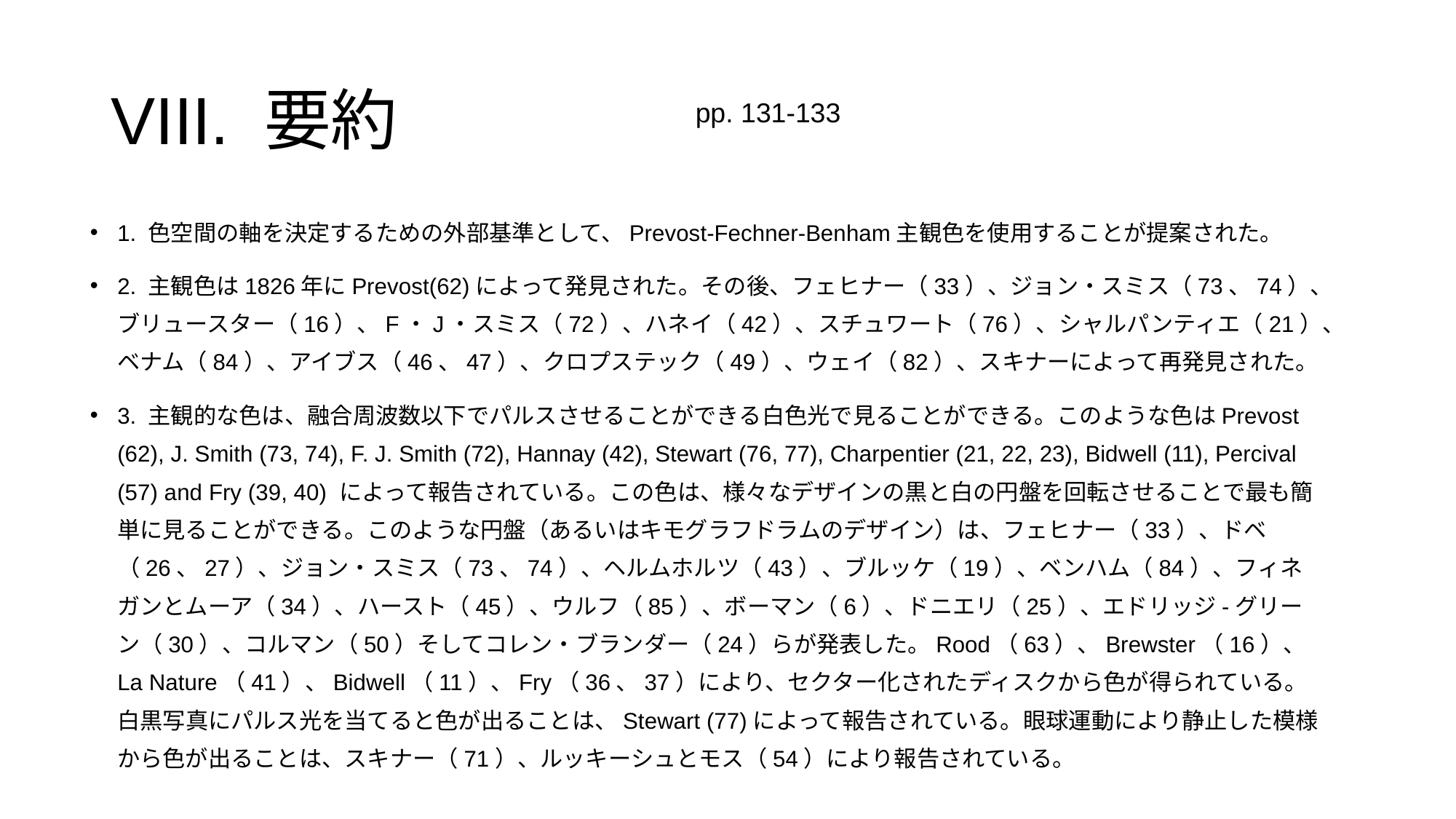

# VIII. 要約
pp. 131-133
1. 色空間の軸を決定するための外部基準として、Prevost-Fechner-Benham主観色を使用することが提案された。
2. 主観色は1826年にPrevost(62)によって発見された。その後、フェヒナー（33）、ジョン・スミス（73、74）、ブリュースター（16）、F・J・スミス（72）、ハネイ（42）、スチュワート（76）、シャルパンティエ（21）、ベナム（84）、アイブス（46、47）、クロプステック（49）、ウェイ（82）、スキナーによって再発見された。
3. 主観的な色は、融合周波数以下でパルスさせることができる白色光で見ることができる。このような色はPrevost (62), J. Smith (73, 74), F. J. Smith (72), Hannay (42), Stewart (76, 77), Charpentier (21, 22, 23), Bidwell (11), Percival (57) and Fry (39, 40) によって報告されている。この色は、様々なデザインの黒と白の円盤を回転させることで最も簡単に見ることができる。このような円盤（あるいはキモグラフドラムのデザイン）は、フェヒナー（33）、ドベ（26、27）、ジョン・スミス（73、74）、ヘルムホルツ（43）、ブルッケ（19）、ベンハム（84）、フィネガンとムーア（34）、ハースト（45）、ウルフ（85）、ボーマン（6）、ドニエリ（25）、エドリッジ-グリーン（30）、コルマン（50）そしてコレン・ブランダー（24）らが発表した。Rood（63）、Brewster（16）、La Nature（41）、Bidwell（11）、Fry（36、37）により、セクター化されたディスクから色が得られている。白黒写真にパルス光を当てると色が出ることは、Stewart (77)によって報告されている。眼球運動により静止した模様から色が出ることは、スキナー（71）、ルッキーシュとモス（54）により報告されている。